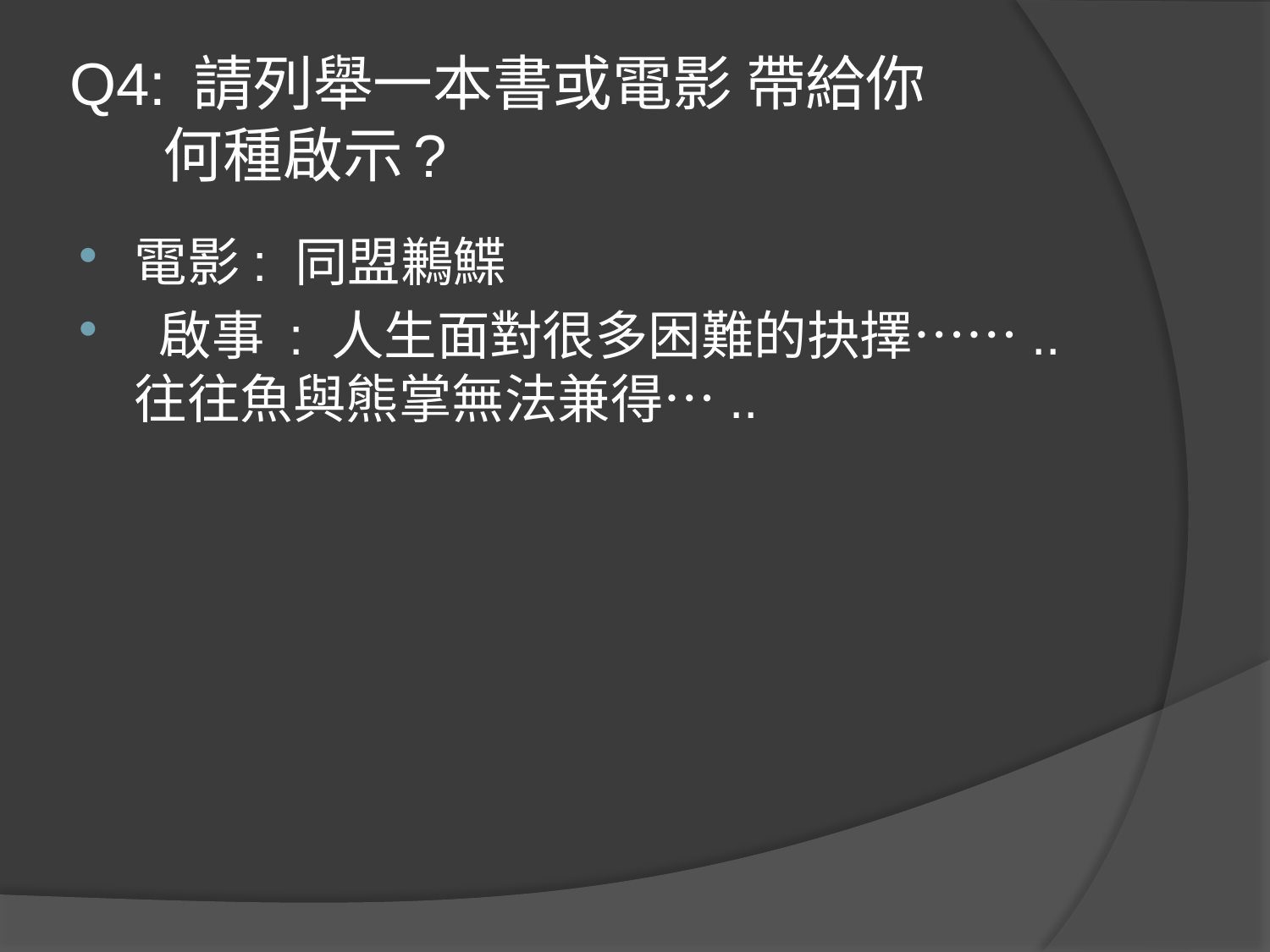

# Q4: 請列舉一本書或電影 帶給你 何種啟示?
電影: 同盟鶼鰈
 啟事 : 人生面對很多困難的抉擇……..往往魚與熊掌無法兼得…..